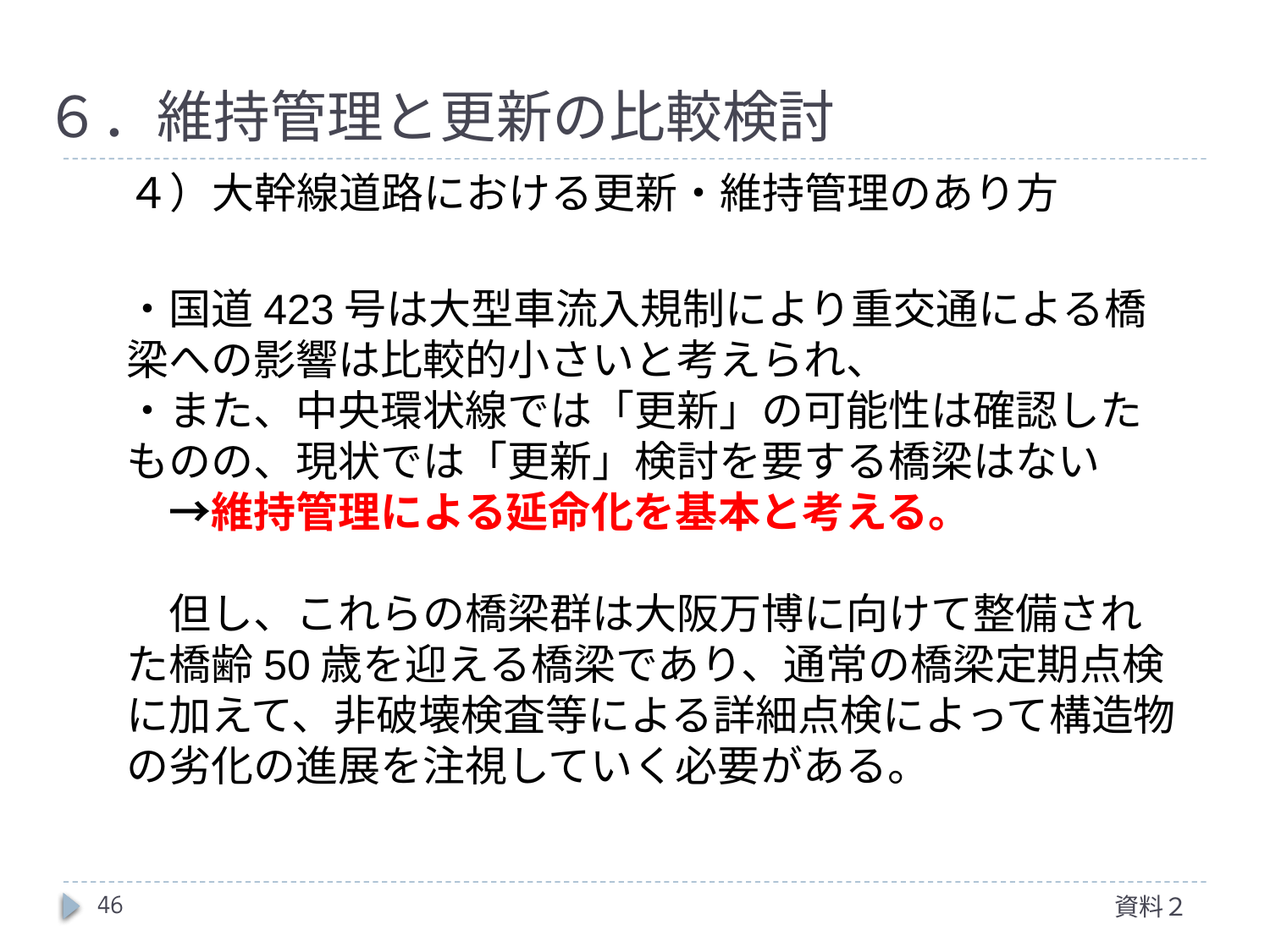

６．維持管理と更新の比較検討
４）大幹線道路における更新・維持管理のあり方
・国道423号は大型車流入規制により重交通による橋梁への影響は比較的小さいと考えられ、
・また、中央環状線では「更新」の可能性は確認したものの、現状では「更新」検討を要する橋梁はない
　→維持管理による延命化を基本と考える。

　但し、これらの橋梁群は大阪万博に向けて整備された橋齢50歳を迎える橋梁であり、通常の橋梁定期点検に加えて、非破壊検査等による詳細点検によって構造物の劣化の進展を注視していく必要がある。
46
資料２